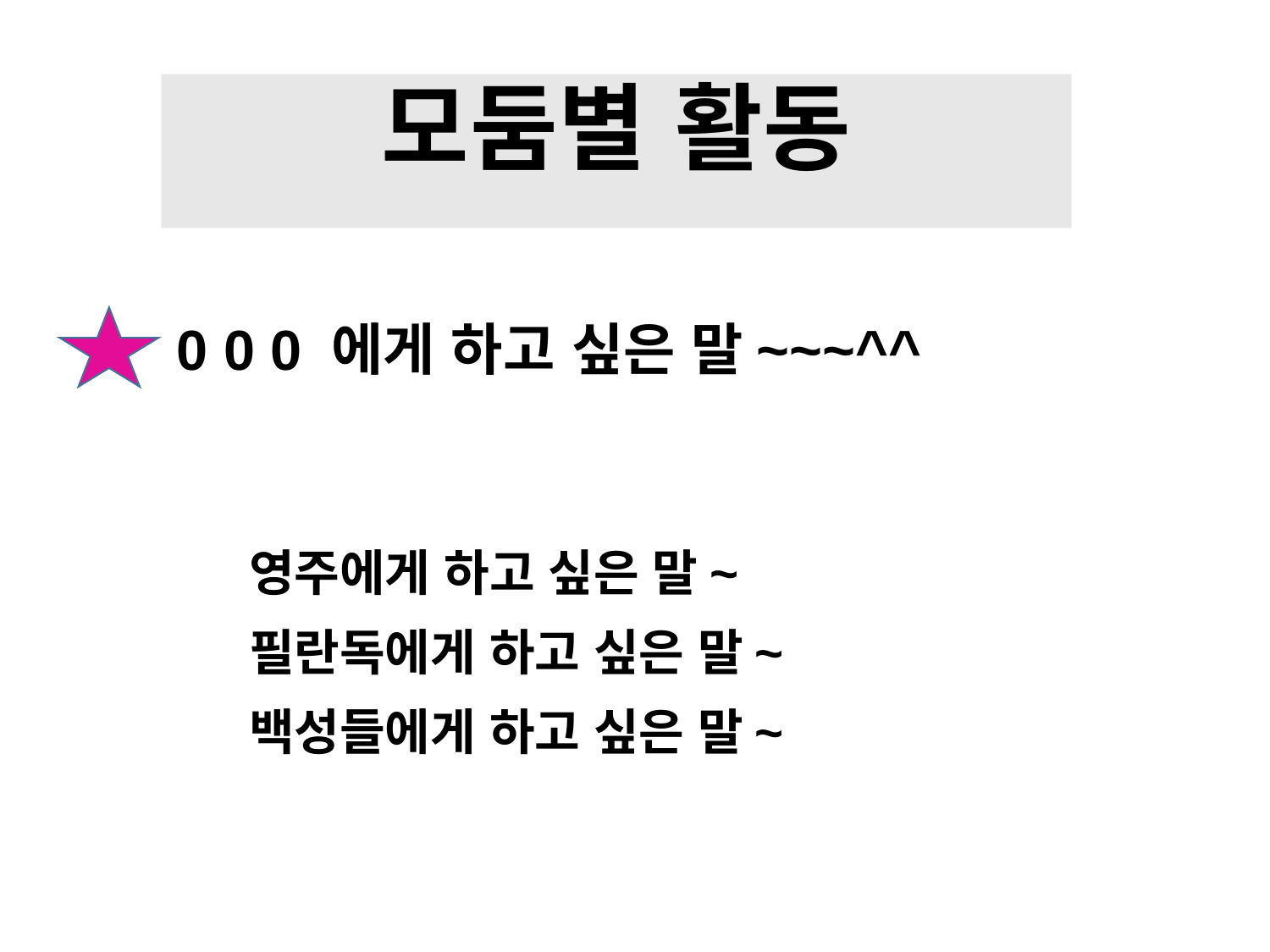

모둠별 활동

 0 0 0 에게 하고 싶은 말~~~^^
    영주에게 하고 싶은 말~
    필란독에게 하고 싶은 말~
    백성들에게 하고 싶은 말~